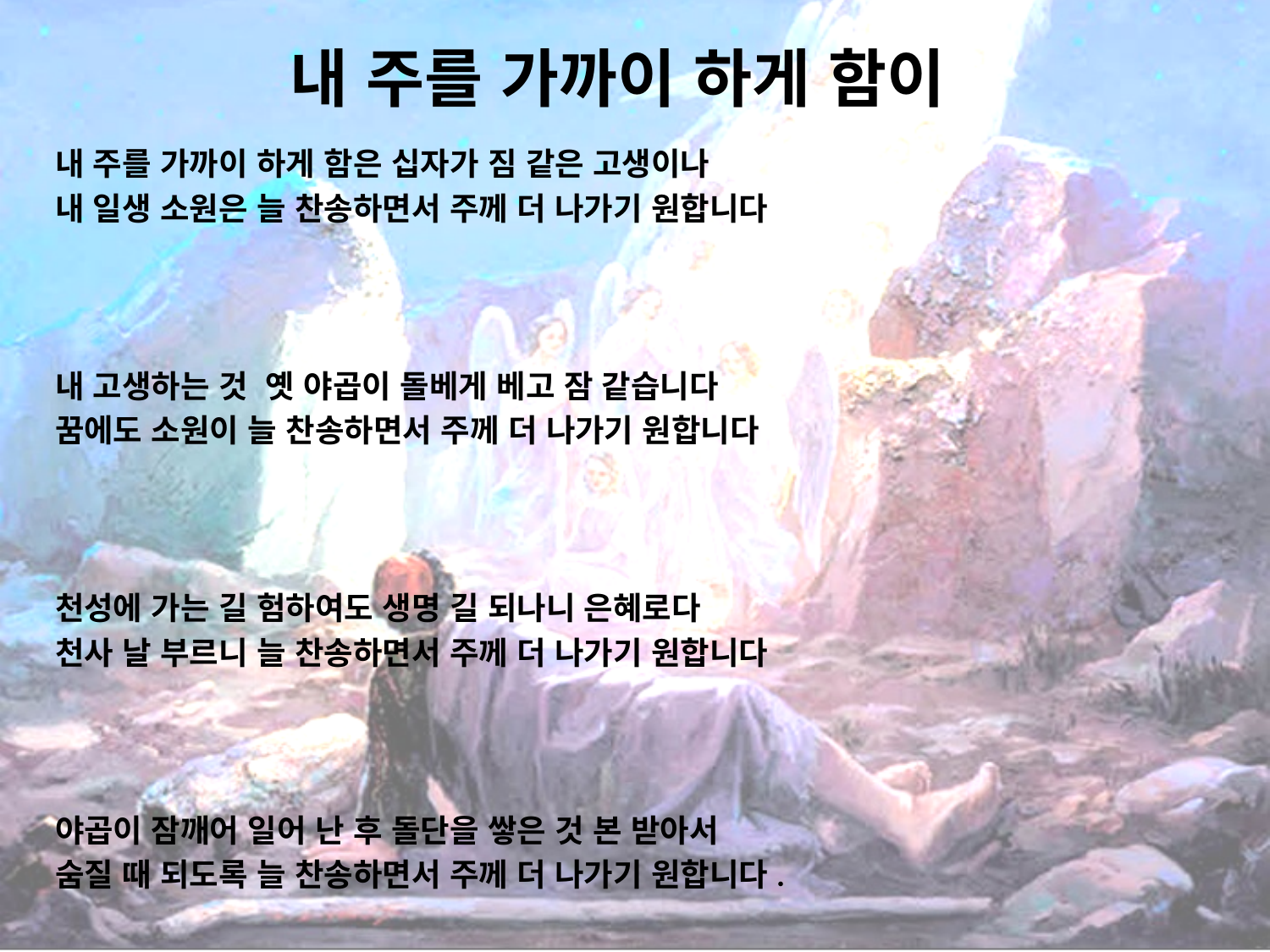

내 주를 가까이 하게 함이
내 주를 가까이 하게 함은 십자가 짐 같은 고생이나
내 일생 소원은 늘 찬송하면서 주께 더 나가기 원합니다

내 고생하는 것  옛 야곱이 돌베게 베고 잠 같습니다
꿈에도 소원이 늘 찬송하면서 주께 더 나가기 원합니다

천성에 가는 길 험하여도 생명 길 되나니 은혜로다
천사 날 부르니 늘 찬송하면서 주께 더 나가기 원합니다

야곱이 잠깨어 일어 난 후 돌단을 쌓은 것 본 받아서
숨질 때 되도록 늘 찬송하면서 주께 더 나가기 원합니다.